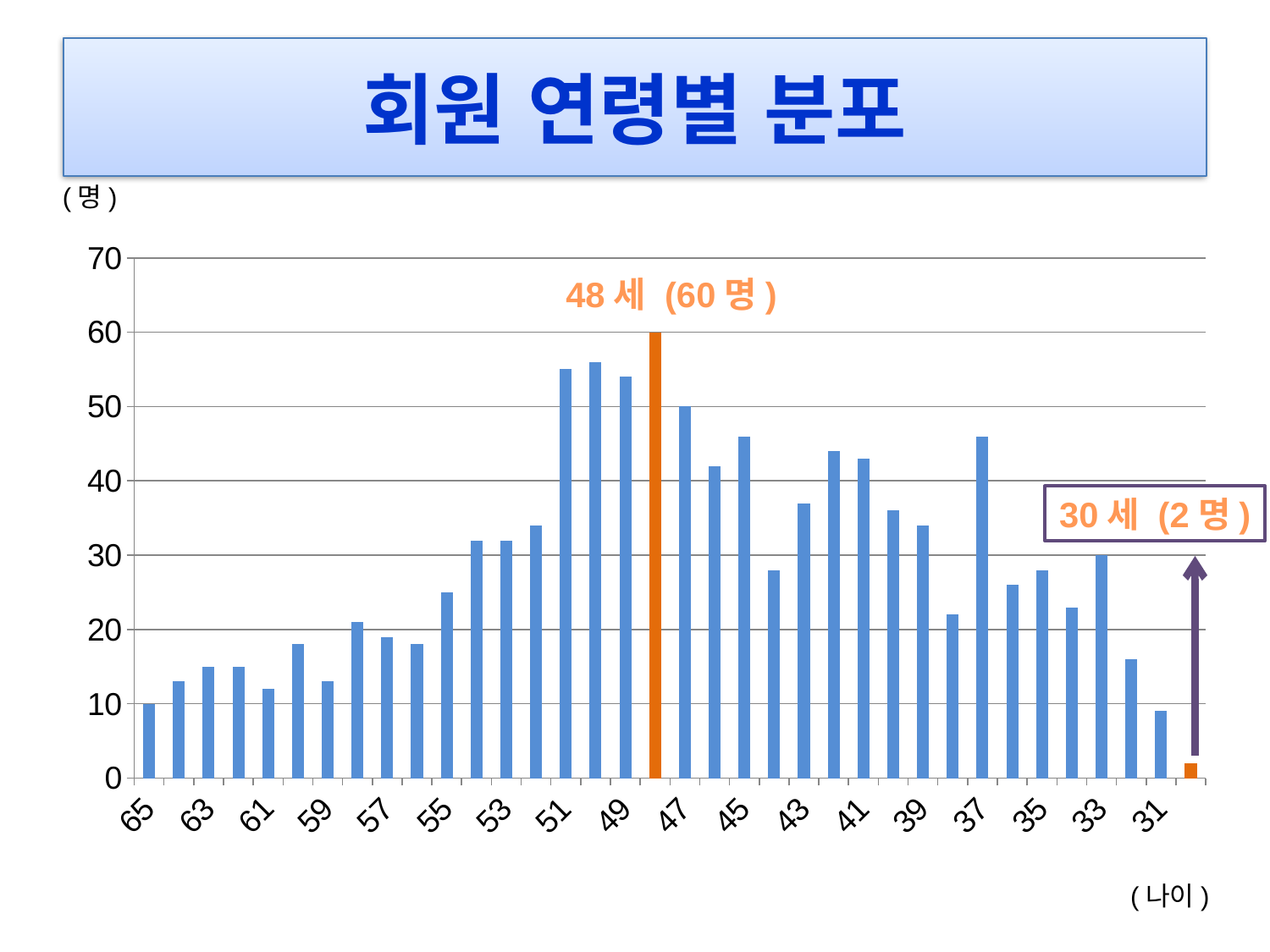

# 회원 연령별 분포
(명)

### Chart

| Category | 진출 |
|---|---|
| 65 | 10.0 |
| 64 | 13.0 |
| 63 | 15.0 |
| 62 | 15.0 |
| 61 | 12.0 |
| 60 | 18.0 |
| 59 | 13.0 |
| 58 | 21.0 |
| 57 | 19.0 |
| 56 | 18.0 |
| 55 | 25.0 |
| 54 | 32.0 |
| 53 | 32.0 |
| 52 | 34.0 |
| 51 | 55.0 |
| 50 | 56.0 |
| 49 | 54.0 |
| 48 | 60.0 |
| 47 | 50.0 |
| 46 | 42.0 |
| 45 | 46.0 |
| 44 | 28.0 |
| 43 | 37.0 |
| 42 | 44.0 |
| 41 | 43.0 |
| 40 | 36.0 |
| 39 | 34.0 |
| 38 | 22.0 |
| 37 | 46.0 |
| 36 | 26.0 |
| 35 | 28.0 |
| 34 | 23.0 |
| 33 | 30.0 |
| 32 | 16.0 |
| 31 | 9.0 |
| 30 | 2.0 |
48세 (60명)
30세 (2명)
(나이)